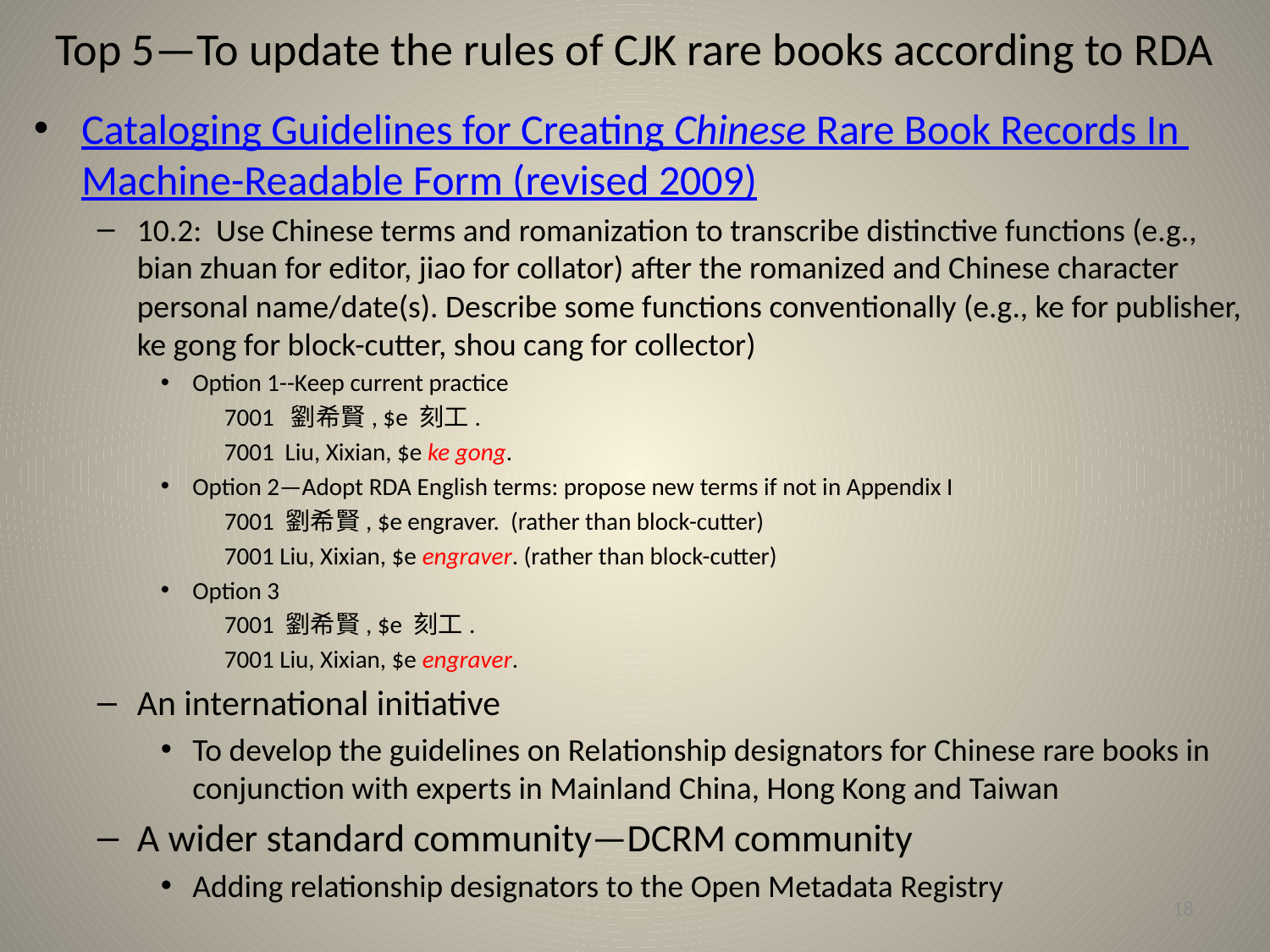

# Top 5—To update the rules of CJK rare books according to RDA
Cataloging Guidelines for Creating Chinese Rare Book Records In Machine-Readable Form (revised 2009)
10.2:  Use Chinese terms and romanization to transcribe distinctive functions (e.g., bian zhuan for editor, jiao for collator) after the romanized and Chinese character personal name/date(s). Describe some functions conventionally (e.g., ke for publisher, ke gong for block-cutter, shou cang for collector)
Option 1--Keep current practice
7001  劉希賢, $e 刻工.
7001  Liu, Xixian, $e ke gong.
Option 2—Adopt RDA English terms: propose new terms if not in Appendix I
7001 劉希賢, $e engraver.  (rather than block-cutter)
7001 Liu, Xixian, $e engraver. (rather than block-cutter)
Option 3
7001 劉希賢, $e 刻工.
7001 Liu, Xixian, $e engraver.
An international initiative
To develop the guidelines on Relationship designators for Chinese rare books in conjunction with experts in Mainland China, Hong Kong and Taiwan
A wider standard community—DCRM community
Adding relationship designators to the Open Metadata Registry

18